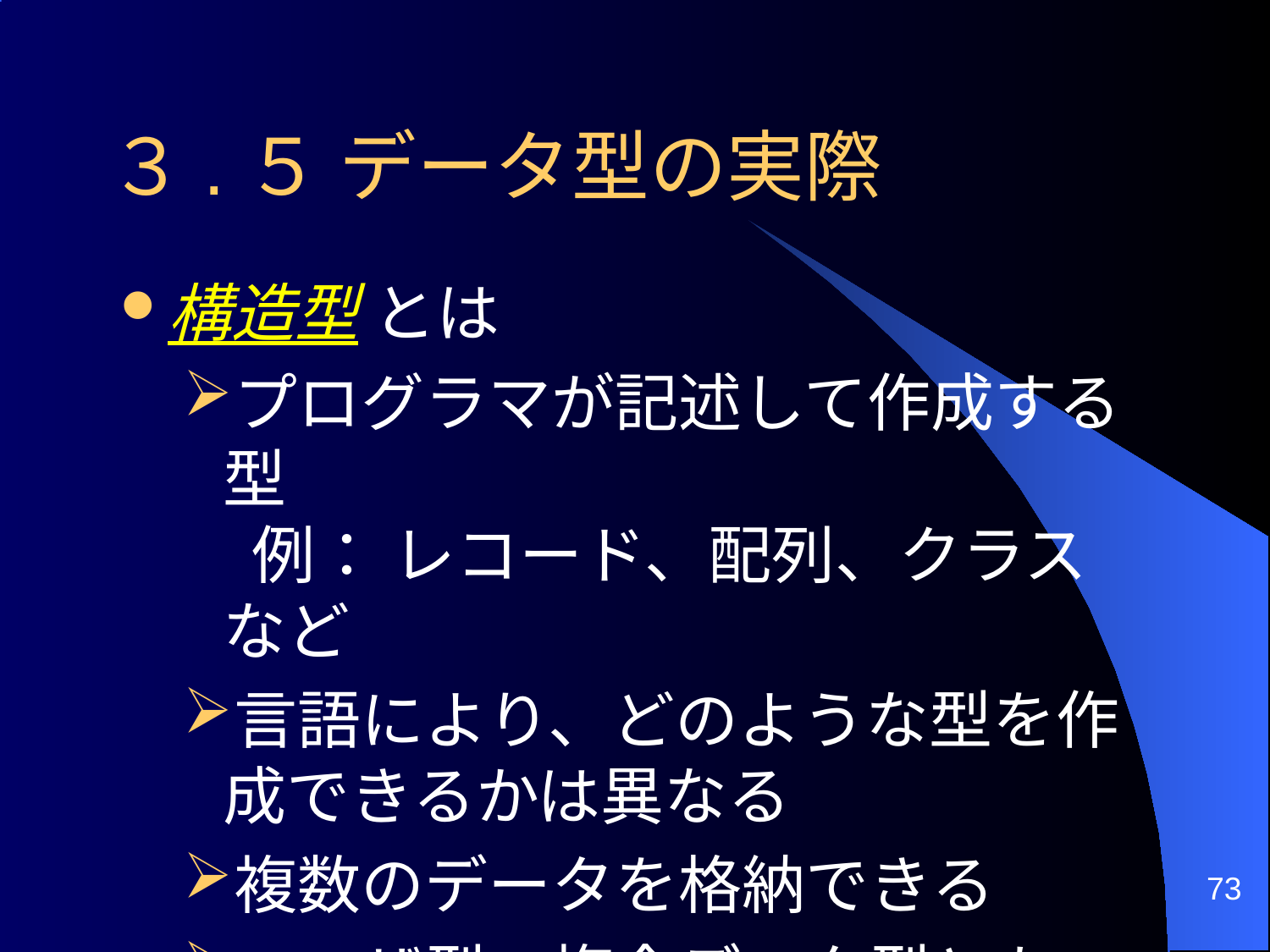

# ３.５ データ型の実際
構造型 とは
プログラマが記述して作成する型
  例： レコード、配列、クラスなど
言語により、どのような型を作成できるかは異なる
複数のデータを格納できる
ユーザ型、複合データ型ともいう

73